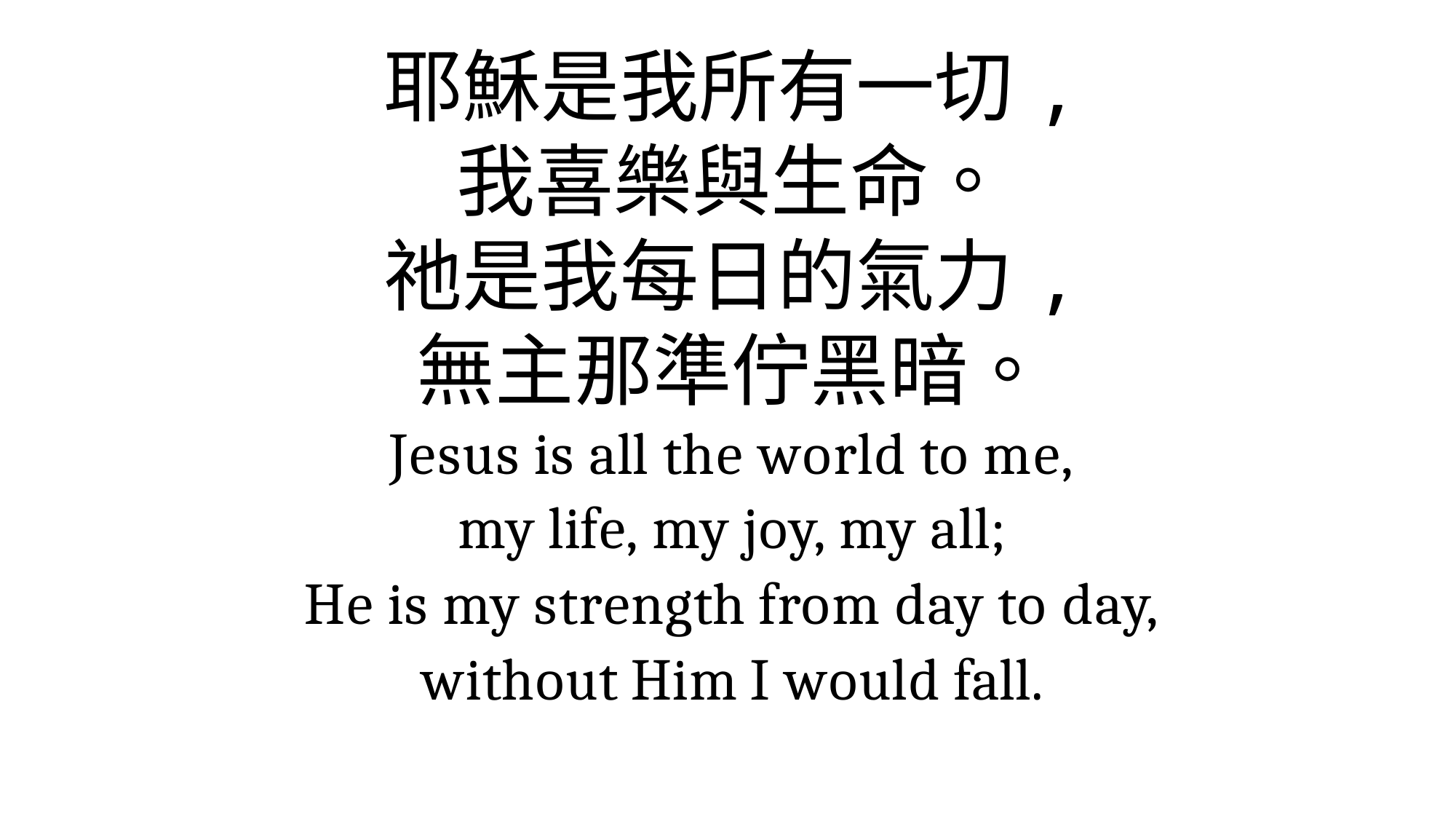

耶穌是我所有一切,
我喜樂與生命。
祂是我每日的氣力,
無主那準佇黑暗。
Jesus is all the world to me,
my life, my joy, my all;
He is my strength from day to day,
without Him I would fall.